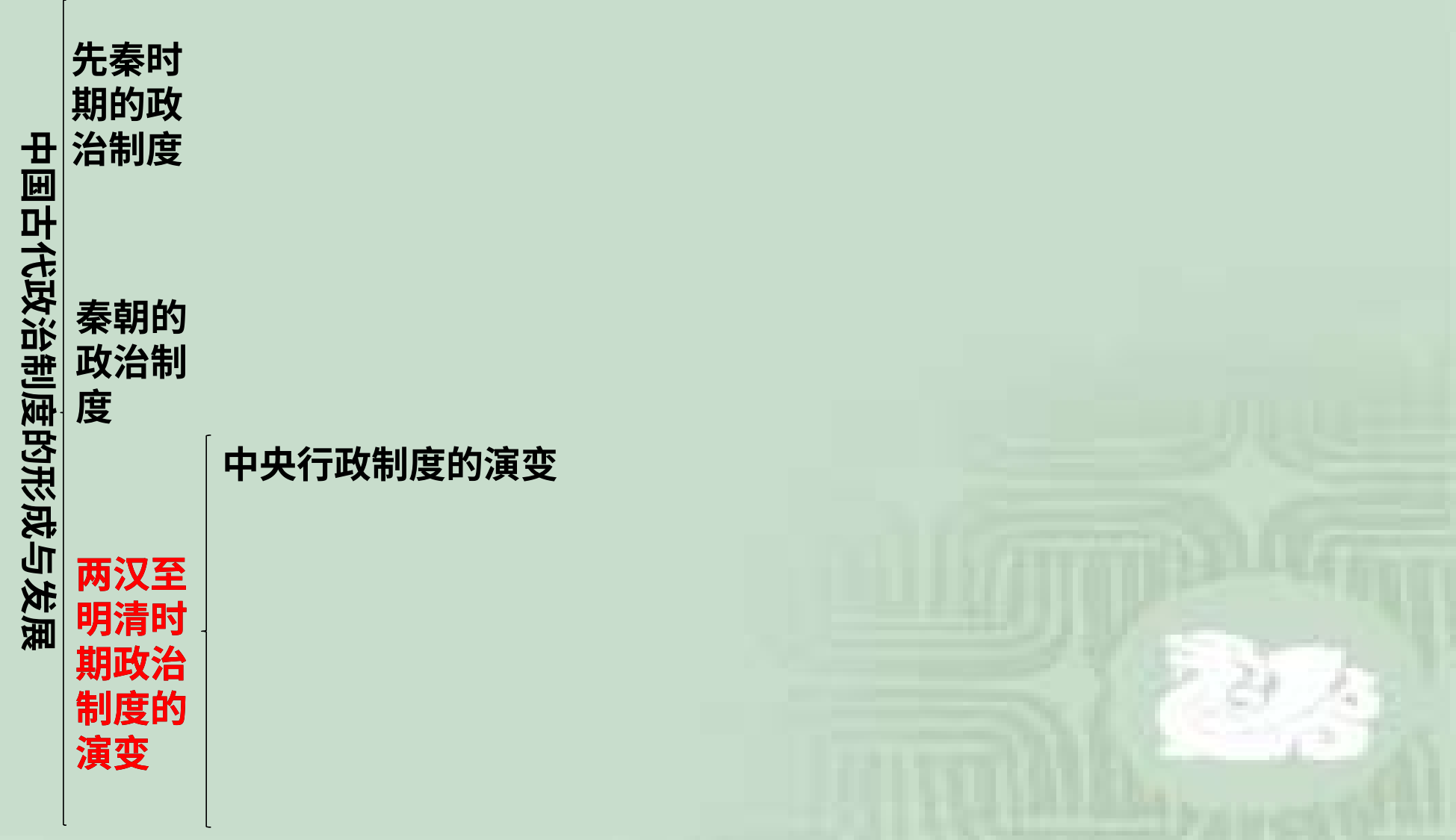

先秦时期的政治制度
中国古代政治制度的形成与发展
秦朝的政治制度

中央行政制度的演变
两汉至明清时期政治制度的演变
两汉至明清时期政治制度的演变